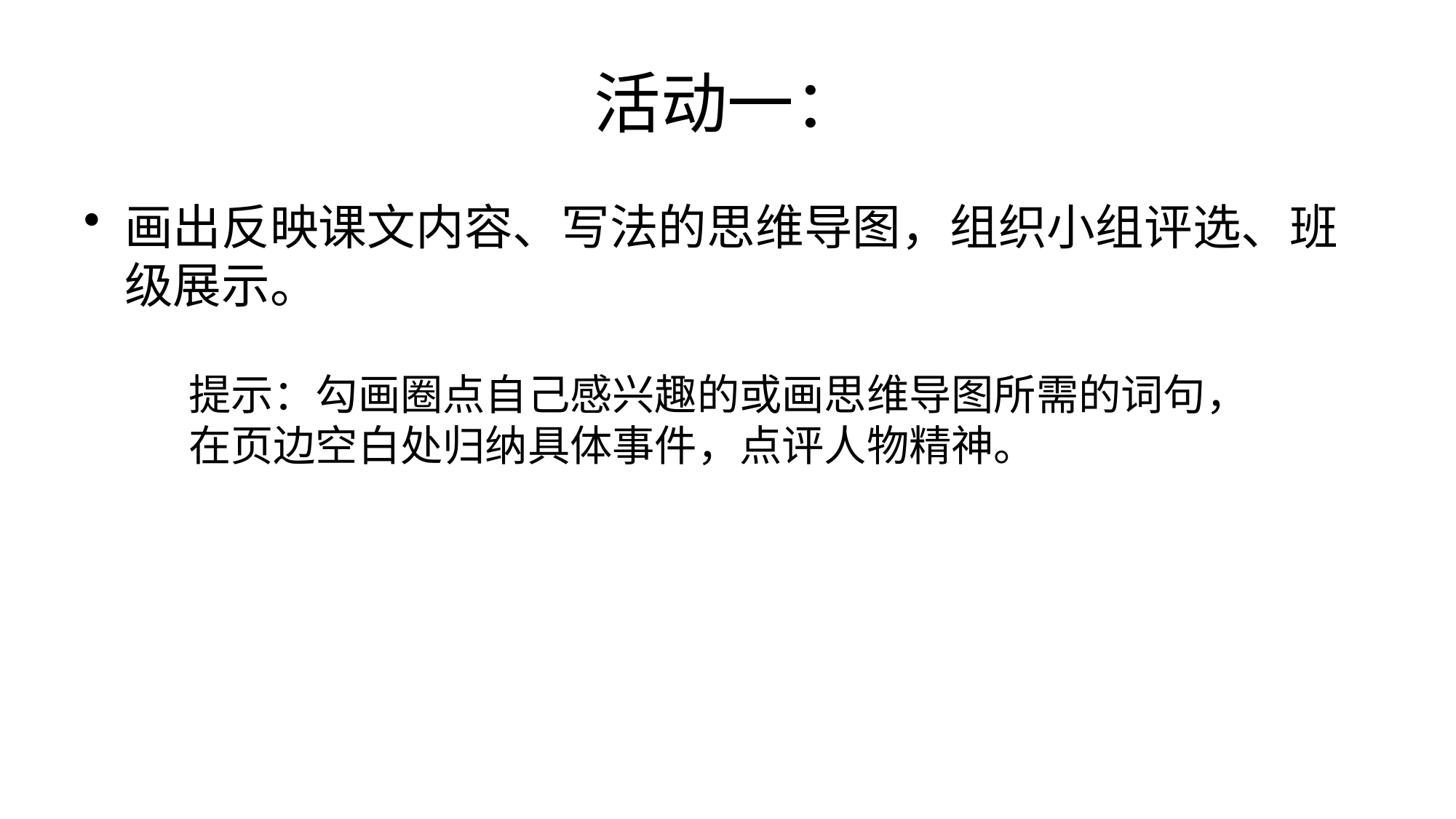

# 活动一：
画出反映课文内容、写法的思维导图，组织小组评选、班级展示。
提示：勾画圈点自己感兴趣的或画思维导图所需的词句，
在页边空白处归纳具体事件，点评人物精神。